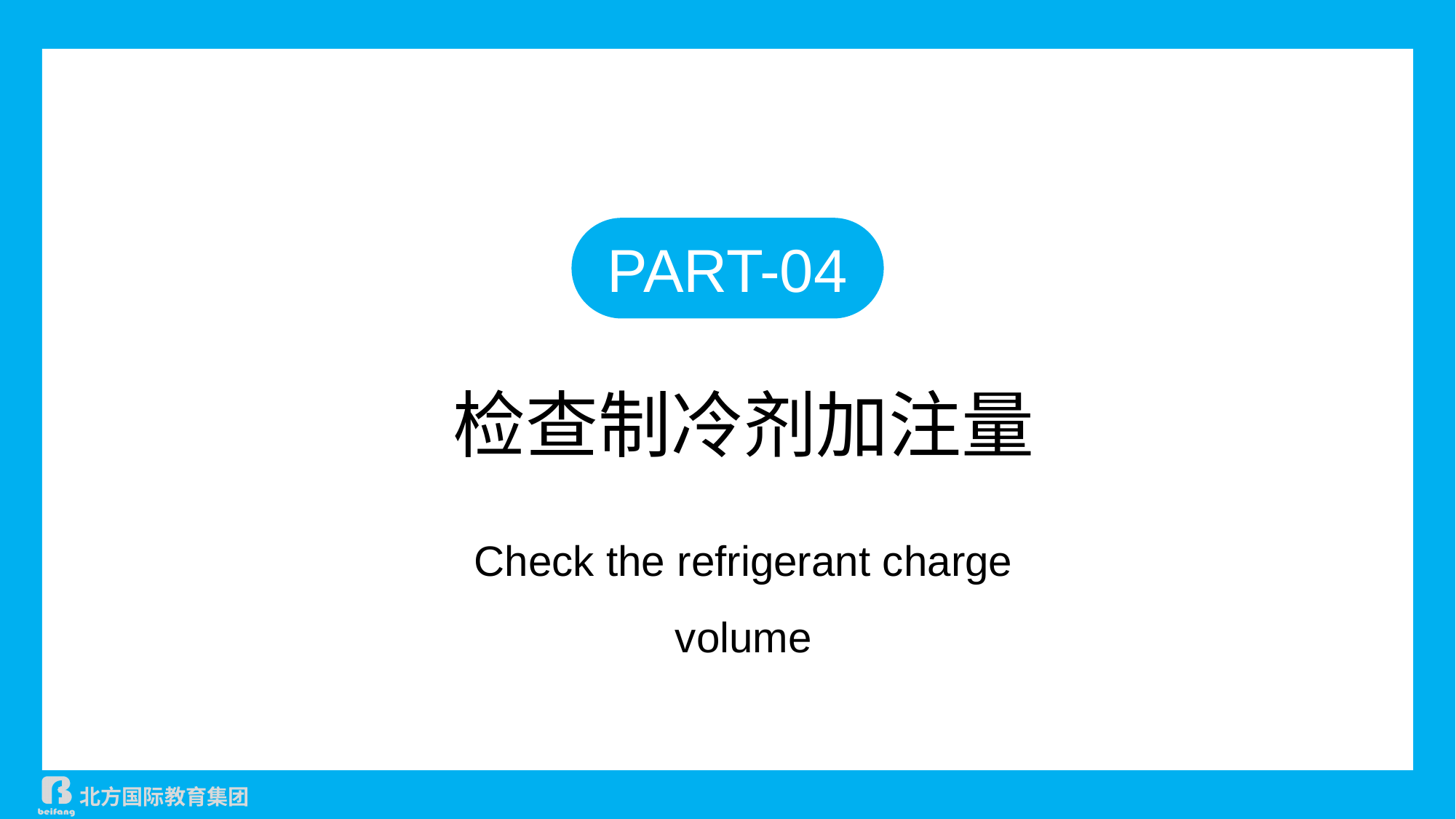

PART-04
检查制冷剂加注量
Check the refrigerant charge volume